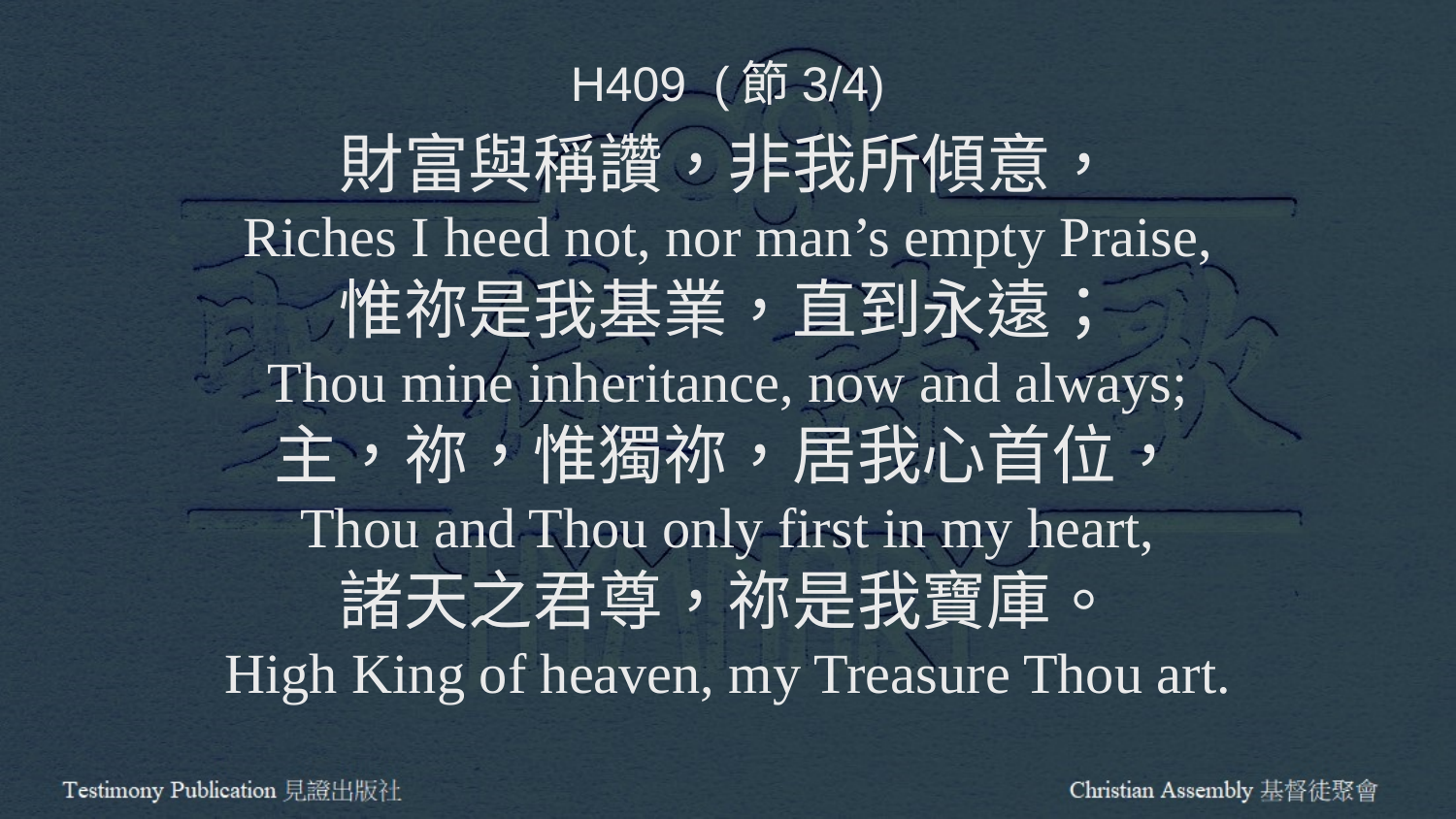

H409  (節3/4)
財富與稱讚，非我所傾意，
Riches I heed not, nor man’s empty Praise,
惟祢是我基業，直到永遠；
Thou mine inheritance, now and always;
主，祢，惟獨祢，居我心首位，
Thou and Thou only first in my heart,
諸天之君尊，祢是我寶庫。
High King of heaven, my Treasure Thou art.